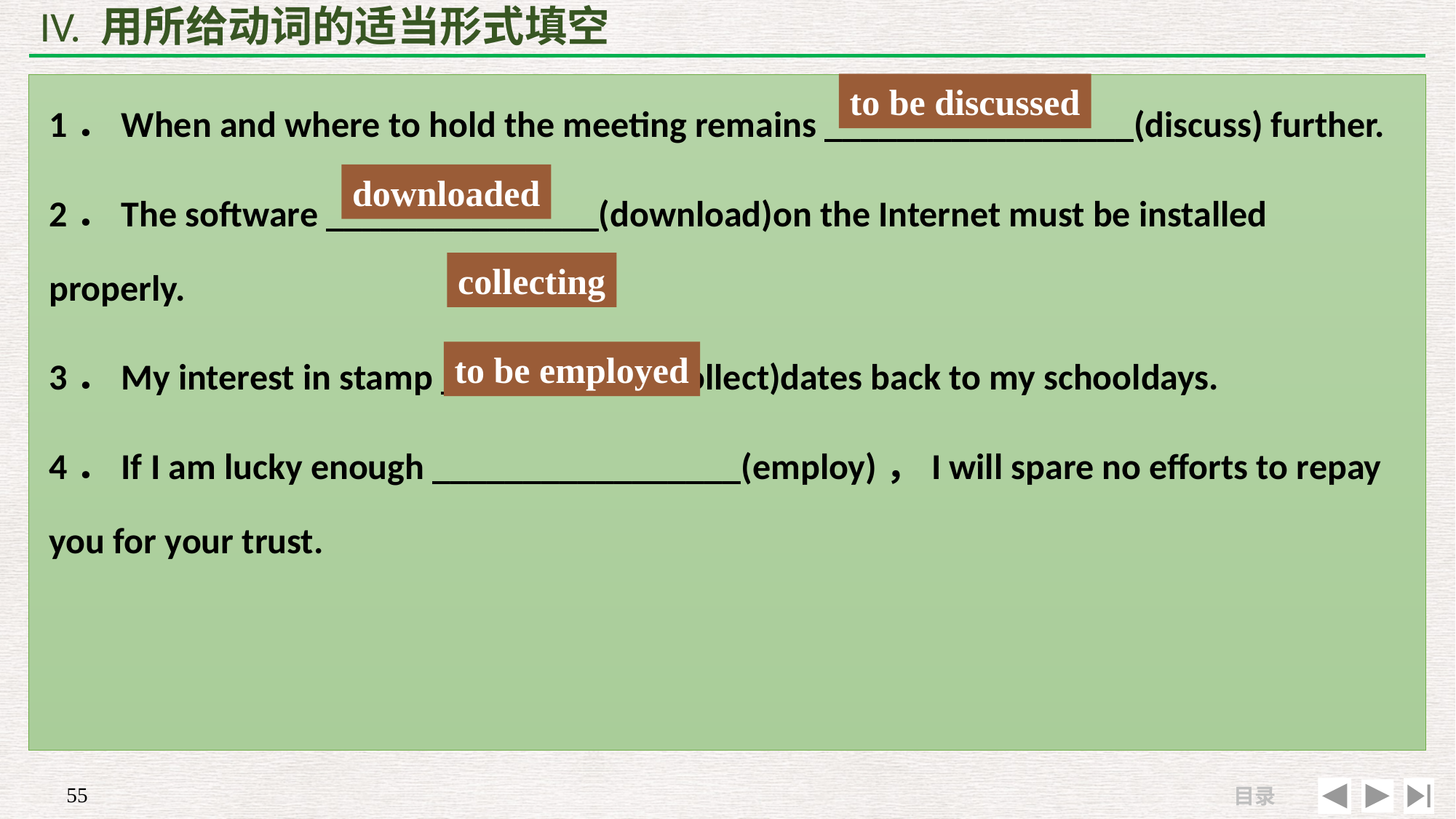

# IV. 用所给动词的适当形式填空
1．When and where to hold the meeting remains _________________(discuss) further.
2．The software _______________(download)on the Internet must be installed properly.
3．My interest in stamp ____________(collect)dates back to my schooldays.
4．If I am lucky enough _________________(employ)，I will spare no efforts to repay you for your trust.
to be discussed

downloaded
collecting
to be employed